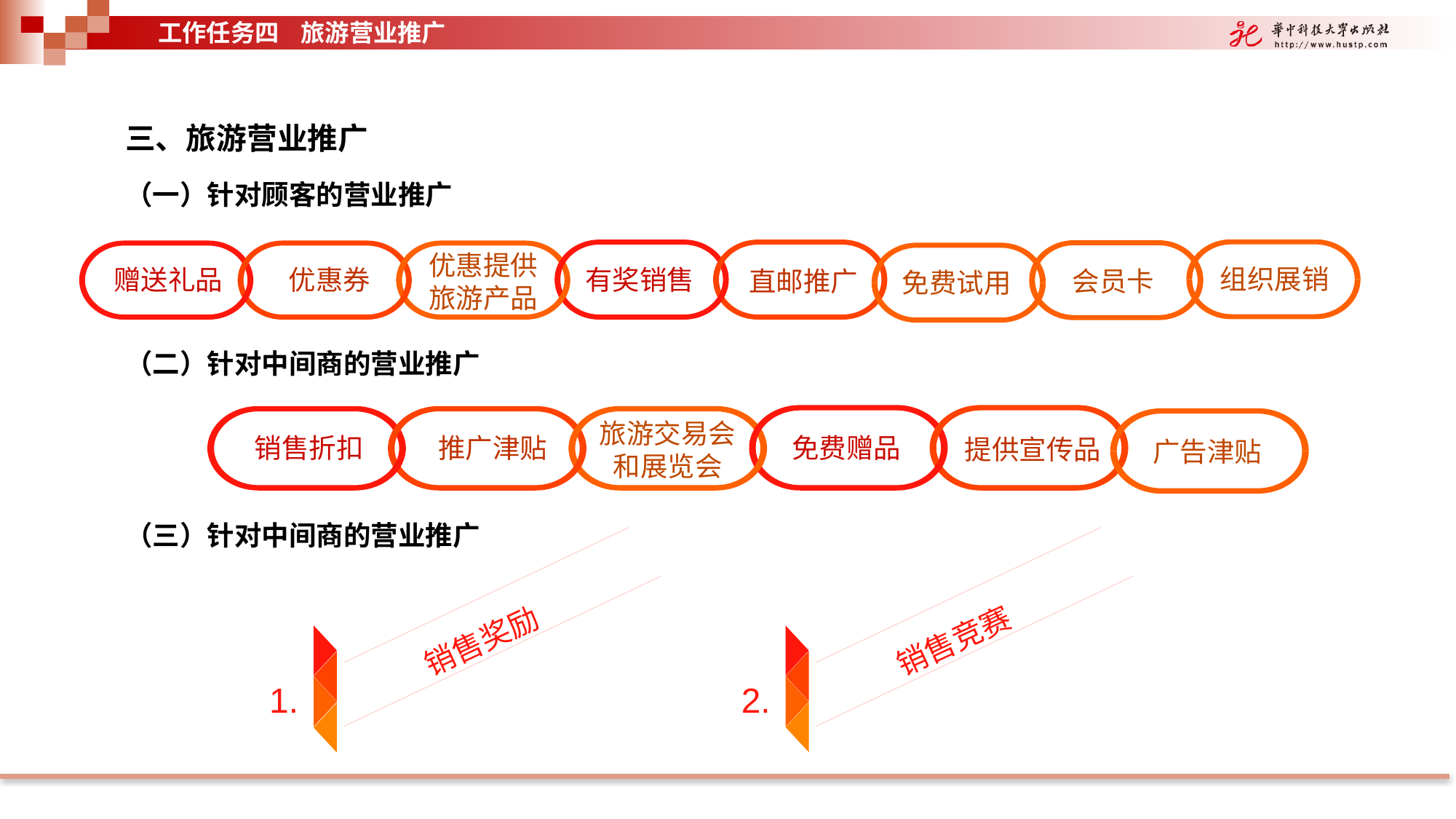

工作任务四    旅游营业推广
三、旅游营业推广
（一）针对顾客的营业推广

组织展销

会员卡

免费试用

优惠提供
旅游产品
赠送礼品
优惠券
有奖销售
直邮推广

（二）针对中间商的营业推广

广告津贴

旅游交易会
和展览会
销售折扣
推广津贴
免费赠品
提供宣传品

（三）针对中间商的营业推广
销售奖励
1.

销售竞赛
2.